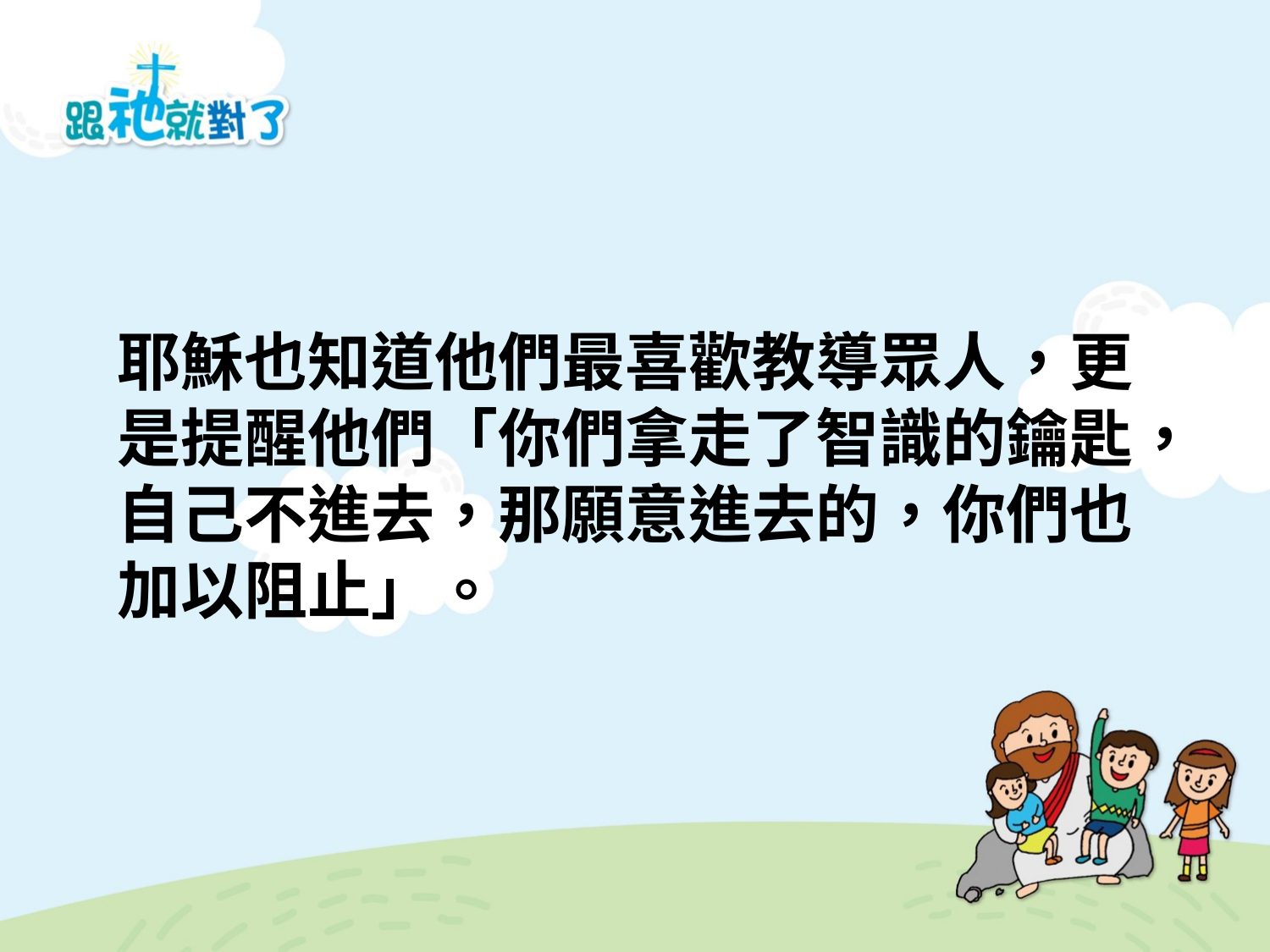

耶穌也知道他們最喜歡教導眾人，更是提醒他們「你們拿走了智識的鑰匙，自己不進去，那願意進去的，你們也加以阻止」。